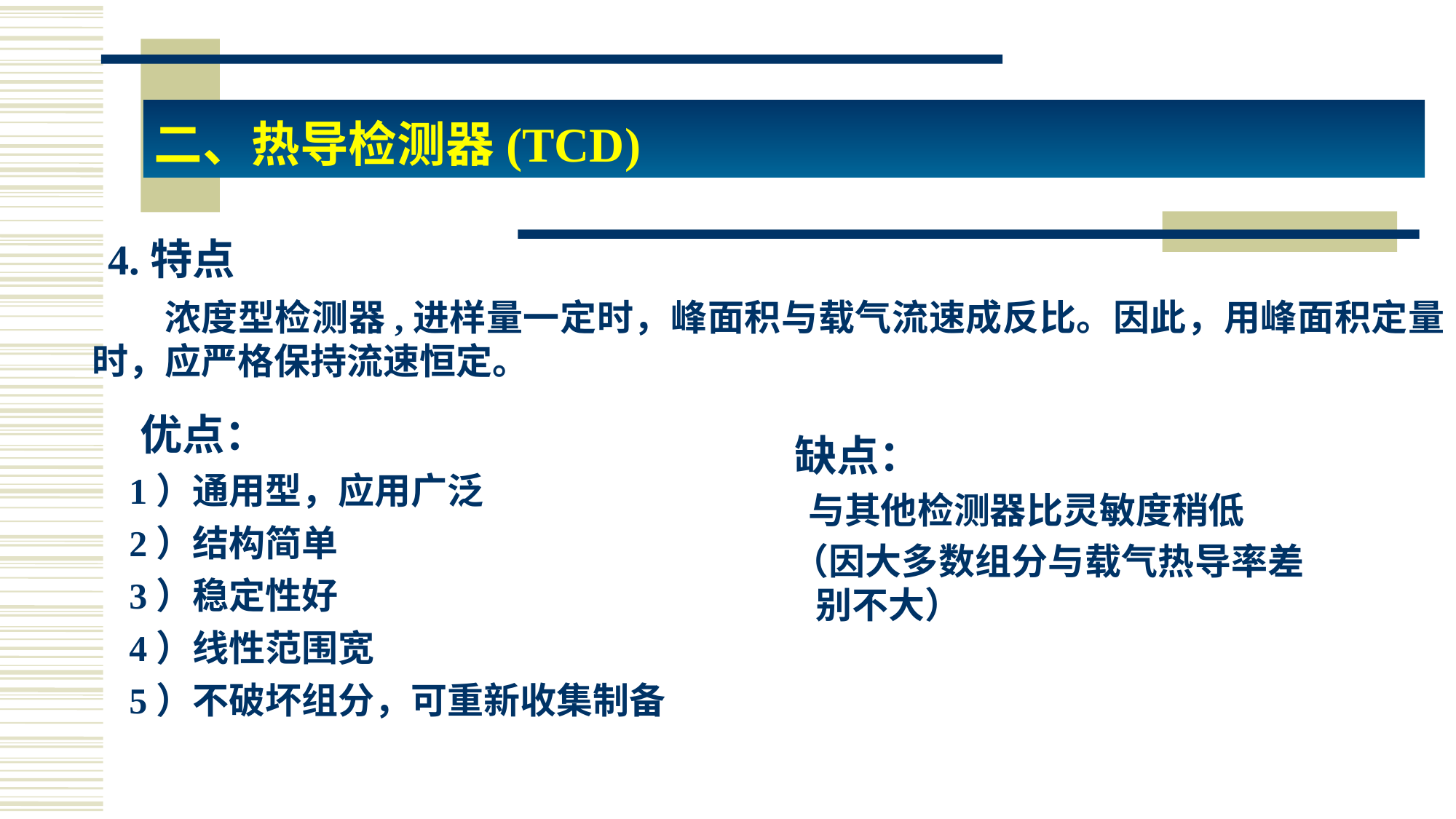

二、热导检测器(TCD)
# 4.特点
            浓度型检测器,进样量一定时，峰面积与载气流速成反比。因此，用峰面积定量时，应严格保持流速恒定。
 优点：
 1）通用型，应用广泛
 2）结构简单
 3）稳定性好
 4）线性范围宽
 5）不破坏组分，可重新收集制备
 缺点：
   与其他检测器比灵敏度稍低
 （因大多数组分与载气热导率差别不大）